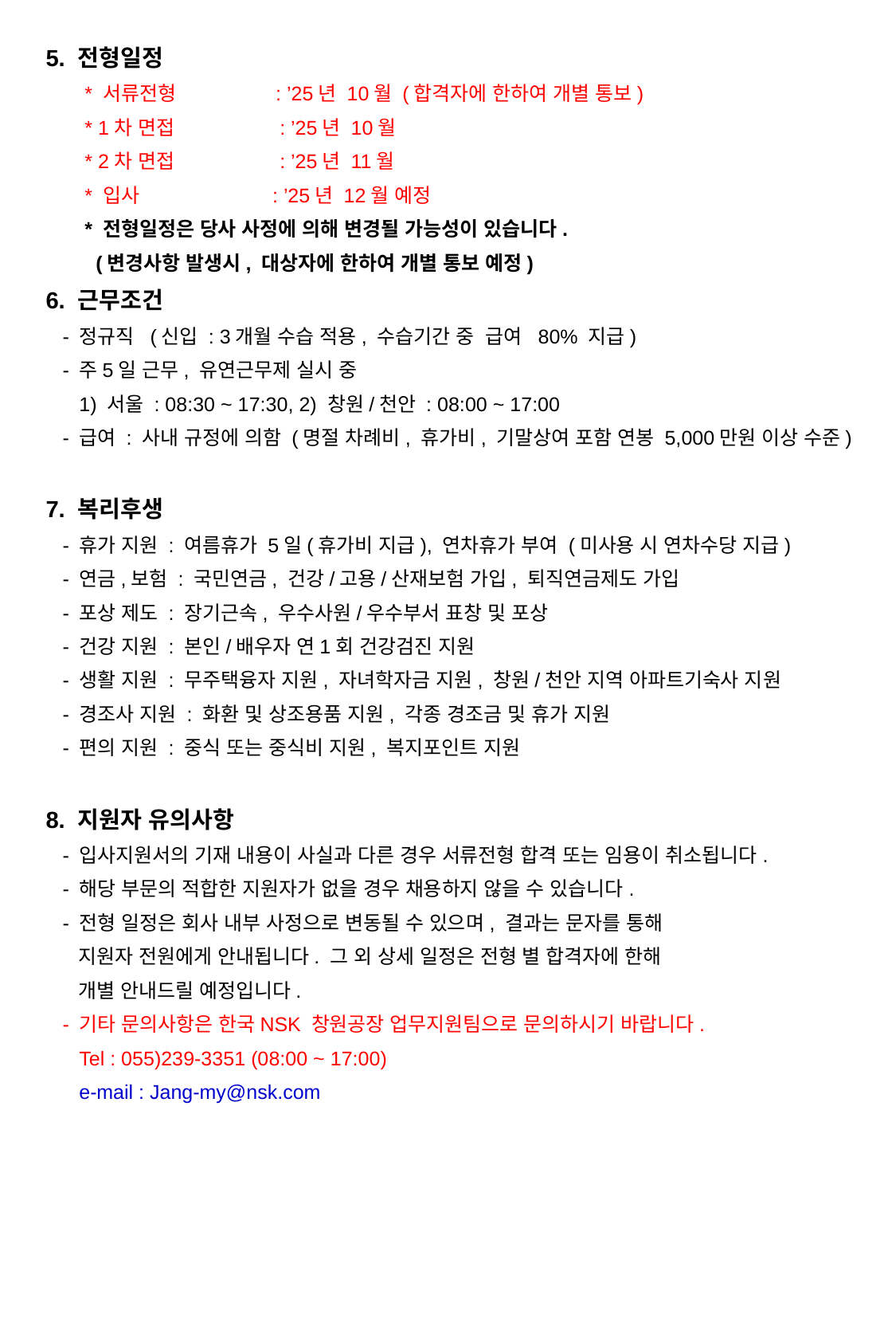

5. 전형일정
       * 서류전형                 : ’25년 10월 (합격자에 한하여 개별 통보)
       * 1차 면접                  : ’25년 10월
       * 2차 면접                  : ’25년 11월
       * 입사                       : ’25년 12월 예정
       * 전형일정은 당사 사정에 의해 변경될 가능성이 있습니다.
         (변경사항 발생시, 대상자에 한하여 개별 통보 예정)
6. 근무조건
   - 정규직  (신입 : 3개월 수습 적용, 수습기간 중  급여  80% 지급)
   - 주5일 근무, 유연근무제 실시 중
      1) 서울 : 08:30 ~ 17:30, 2) 창원/천안 : 08:00 ~ 17:00
   - 급여 : 사내 규정에 의함 (명절 차례비, 휴가비, 기말상여 포함 연봉 5,000만원 이상 수준)

7. 복리후생
   - 휴가 지원 : 여름휴가 5일(휴가비 지급), 연차휴가 부여 (미사용 시 연차수당 지급)
   - 연금,보험 : 국민연금, 건강/고용/산재보험 가입, 퇴직연금제도 가입
   - 포상 제도 : 장기근속, 우수사원/우수부서 표창 및 포상
   - 건강 지원 : 본인/배우자 연1회 건강검진 지원
   - 생활 지원 : 무주택융자 지원, 자녀학자금 지원, 창원/천안 지역 아파트기숙사 지원
   - 경조사 지원 : 화환 및 상조용품 지원, 각종 경조금 및 휴가 지원
   - 편의 지원 : 중식 또는 중식비 지원, 복지포인트 지원

8. 지원자 유의사항
   - 입사지원서의 기재 내용이 사실과 다른 경우 서류전형 합격 또는 임용이 취소됩니다.
   - 해당 부문의 적합한 지원자가 없을 경우 채용하지 않을 수 있습니다.
   - 전형 일정은 회사 내부 사정으로 변동될 수 있으며, 결과는 문자를 통해
     지원자 전원에게 안내됩니다. 그 외 상세 일정은 전형 별 합격자에 한해
     개별 안내드릴 예정입니다.
   - 기타 문의사항은 한국NSK 창원공장 업무지원팀으로 문의하시기 바랍니다.
      Tel : 055)239-3351 (08:00 ~ 17:00)
      e-mail : Jang-my@nsk.com